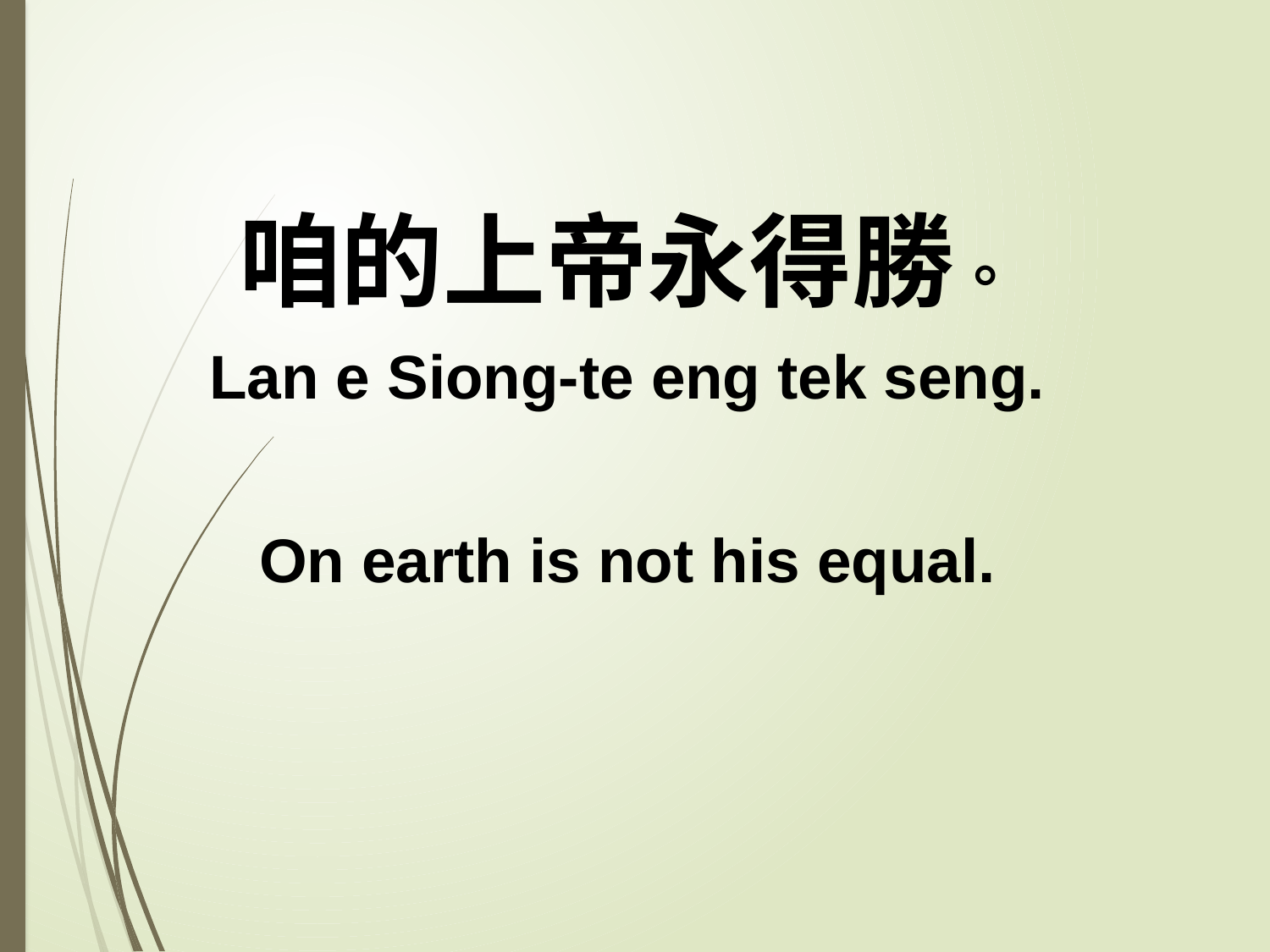

咱的上帝永得勝。
Lan e Siong-te eng tek seng.

On earth is not his equal.